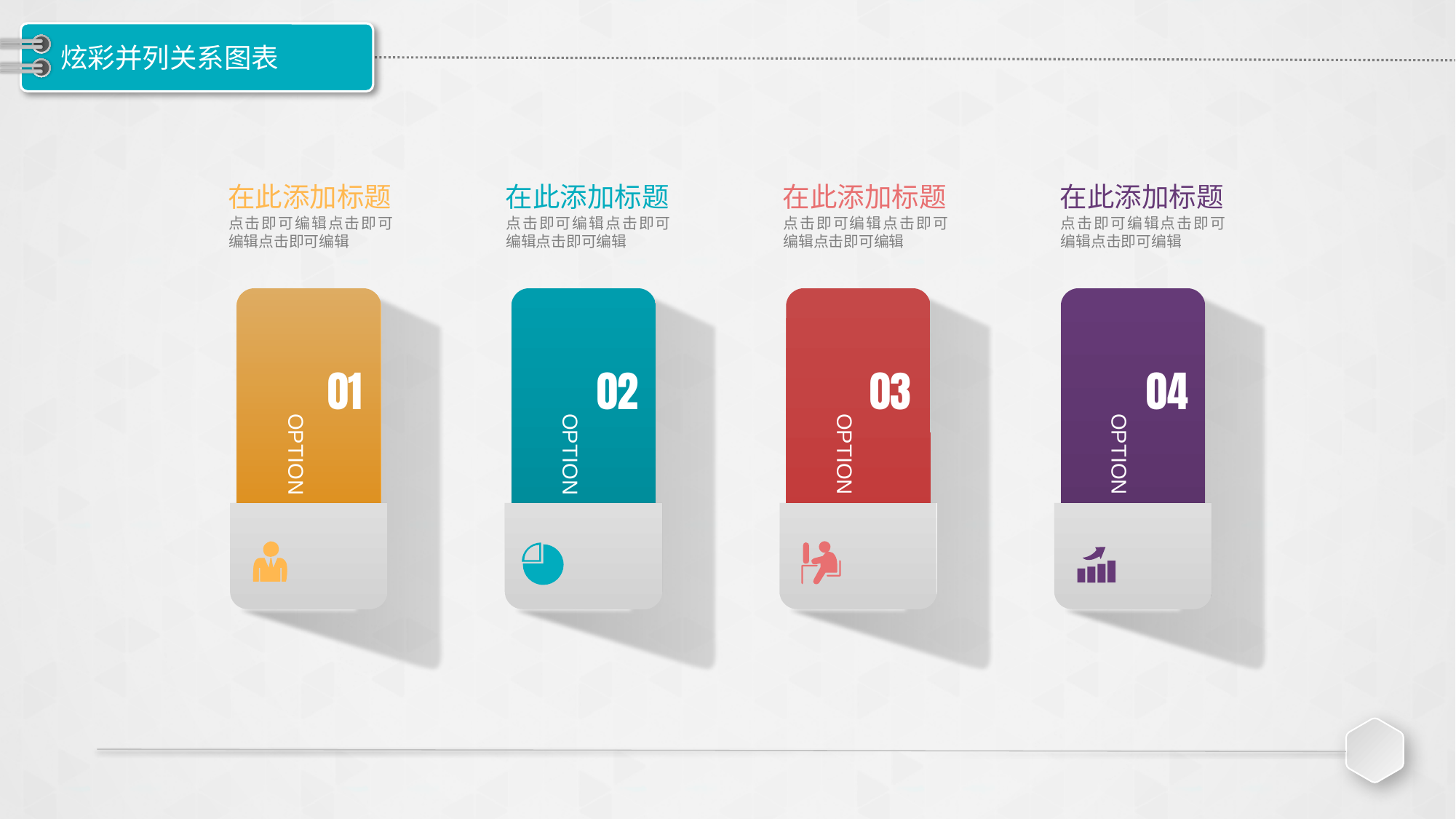

# 炫彩并列关系图表
在此添加标题
点击即可编辑点击即可编辑点击即可编辑
在此添加标题
点击即可编辑点击即可编辑点击即可编辑
在此添加标题
点击即可编辑点击即可编辑点击即可编辑
在此添加标题
点击即可编辑点击即可编辑点击即可编辑

01
02
03
04
OPTION
OPTION
OPTION
OPTION

19